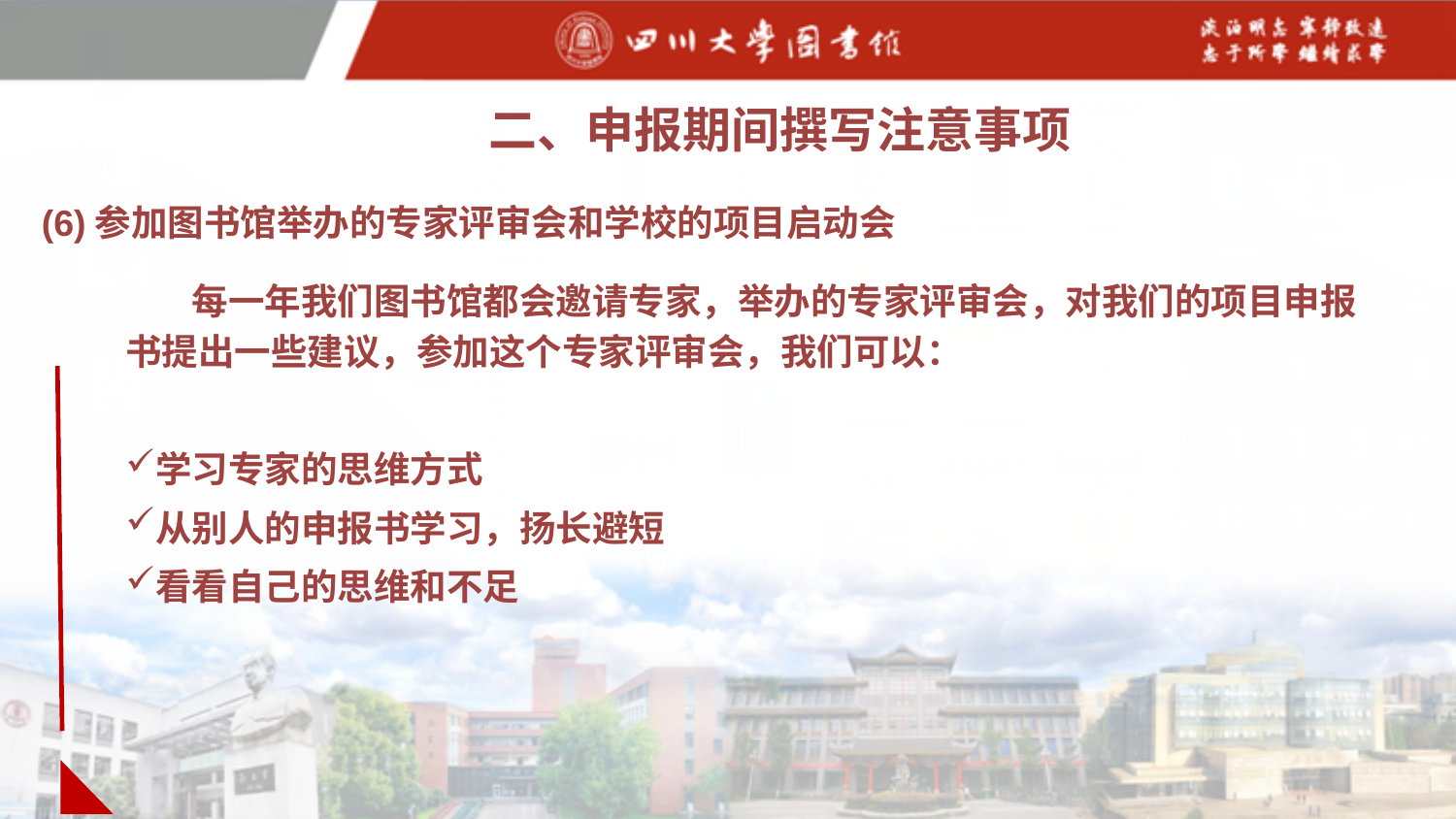

二、申报期间撰写注意事项

(6)参加图书馆举办的专家评审会和学校的项目启动会
       每一年我们图书馆都会邀请专家，举办的专家评审会，对我们的项目申报书提出一些建议，参加这个专家评审会，我们可以：

学习专家的思维方式
从别人的申报书学习，扬长避短
看看自己的思维和不足